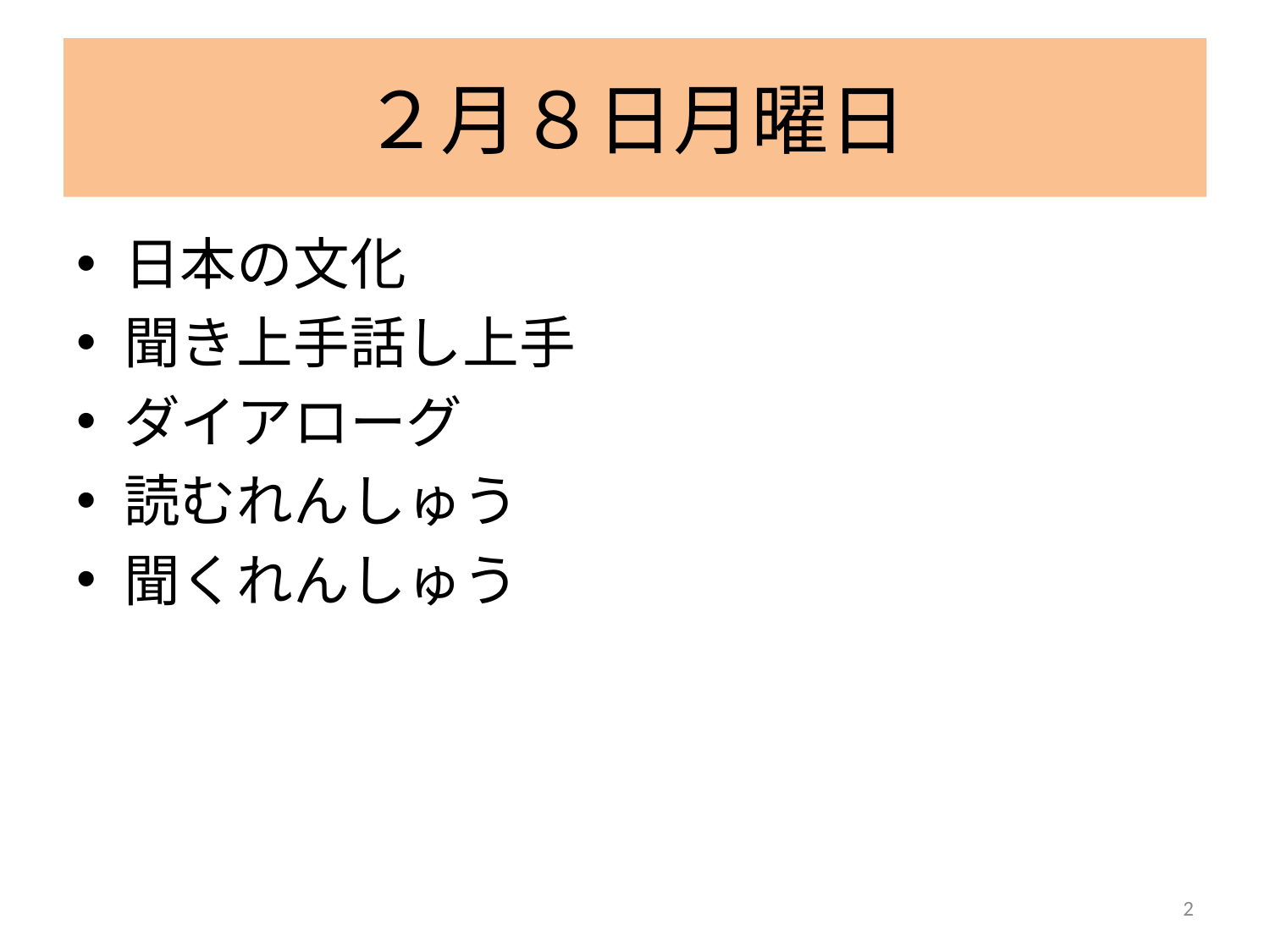

# ２月８日月曜日
日本の文化
聞き上手話し上手
ダイアローグ
読むれんしゅう
聞くれんしゅう
2